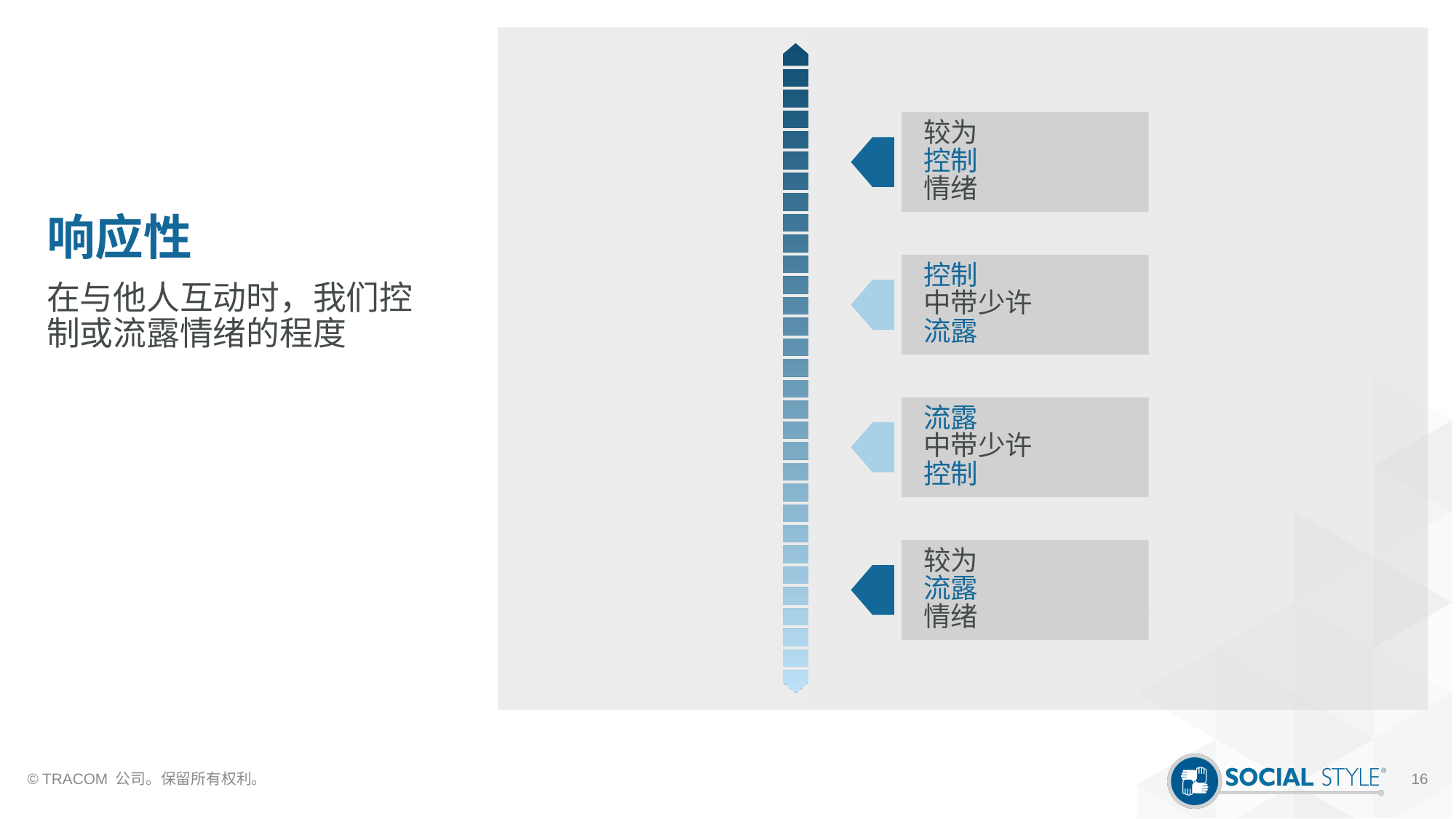

# 响应性

较为
控制
情绪

控制
中带少许
流露

在与他人互动时，我们控制或流露情绪的程度

流露
中带少许
控制

较为
流露
情绪

© TRACOM 公司。保留所有权利。
16